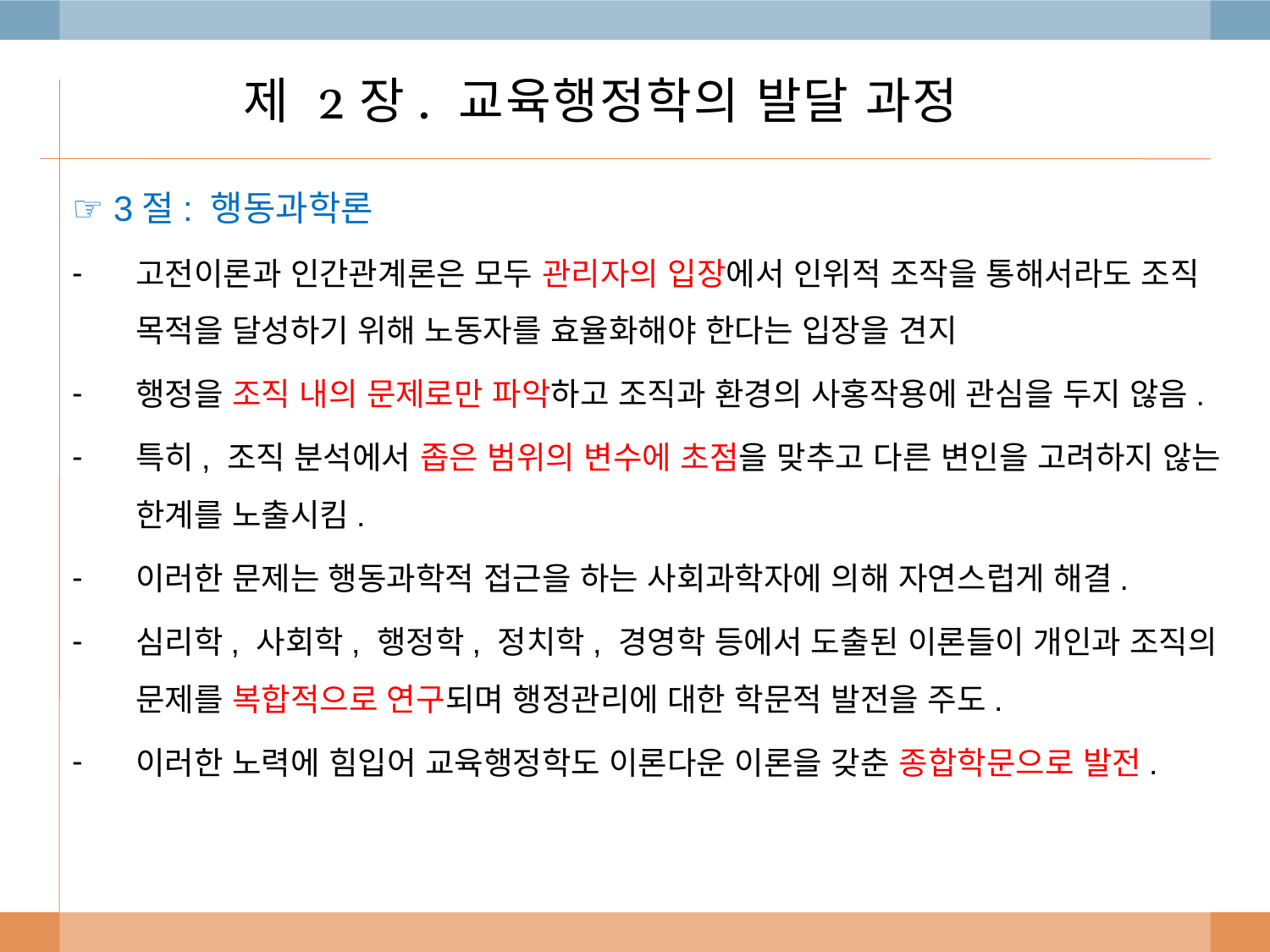

# 제 2장. 교육행정학의 발달 과정
☞ 3절: 행동과학론
고전이론과 인간관계론은 모두 관리자의 입장에서 인위적 조작을 통해서라도 조직 목적을 달성하기 위해 노동자를 효율화해야 한다는 입장을 견지
행정을 조직 내의 문제로만 파악하고 조직과 환경의 사홍작용에 관심을 두지 않음.
특히, 조직 분석에서 좁은 범위의 변수에 초점을 맞추고 다른 변인을 고려하지 않는 한계를 노출시킴.
이러한 문제는 행동과학적 접근을 하는 사회과학자에 의해 자연스럽게 해결.
심리학, 사회학, 행정학, 정치학, 경영학 등에서 도출된 이론들이 개인과 조직의 문제를 복합적으로 연구되며 행정관리에 대한 학문적 발전을 주도.
이러한 노력에 힘입어 교육행정학도 이론다운 이론을 갖춘 종합학문으로 발전.